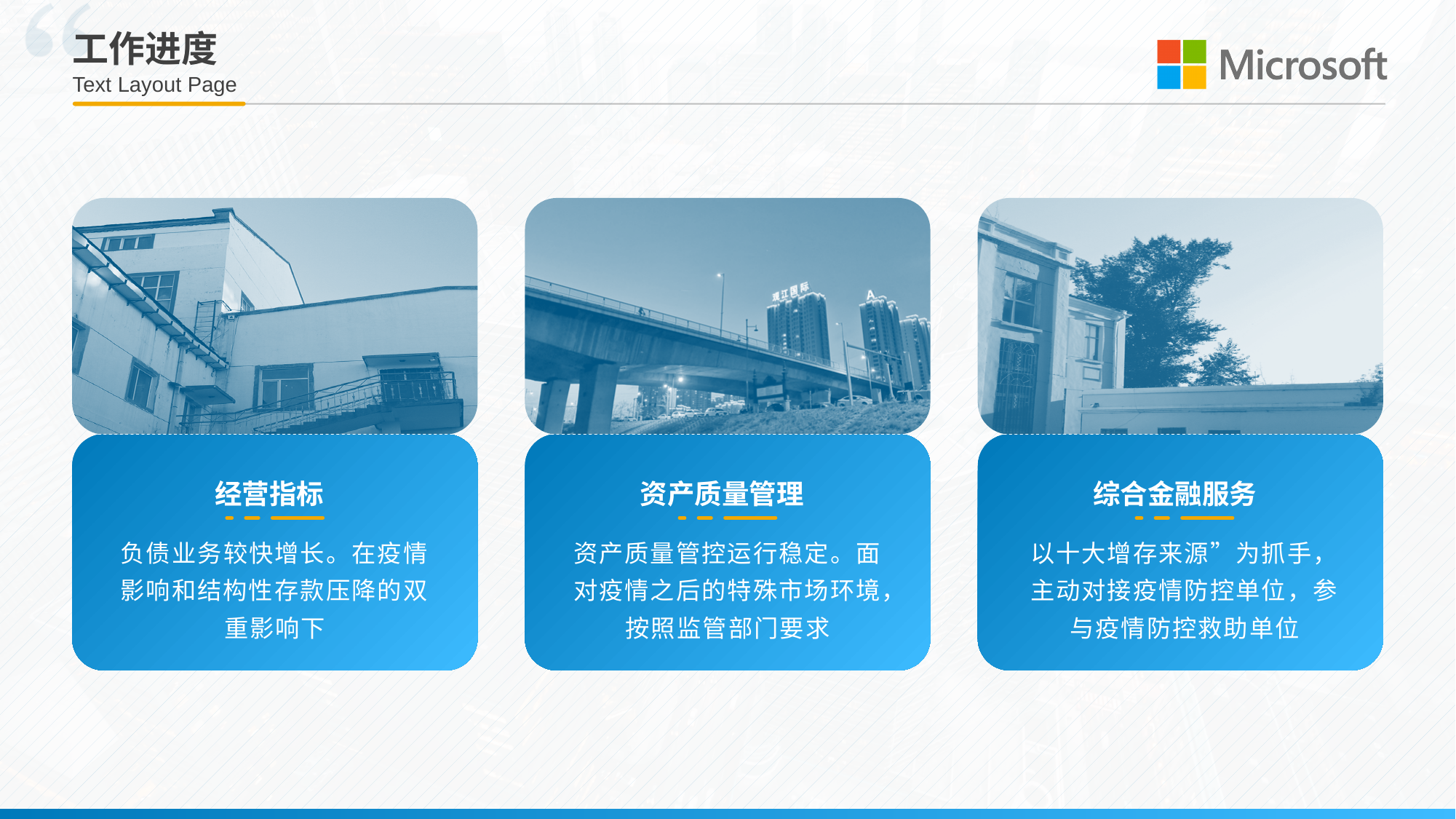

# 工作进度
Text Layout Page

经营指标
资产质量管理
综合金融服务
负债业务较快增长。在疫情影响和结构性存款压降的双重影响下
资产质量管控运行稳定。面对疫情之后的特殊市场环境，按照监管部门要求
以十大增存来源”为抓手，主动对接疫情防控单位，参与疫情防控救助单位